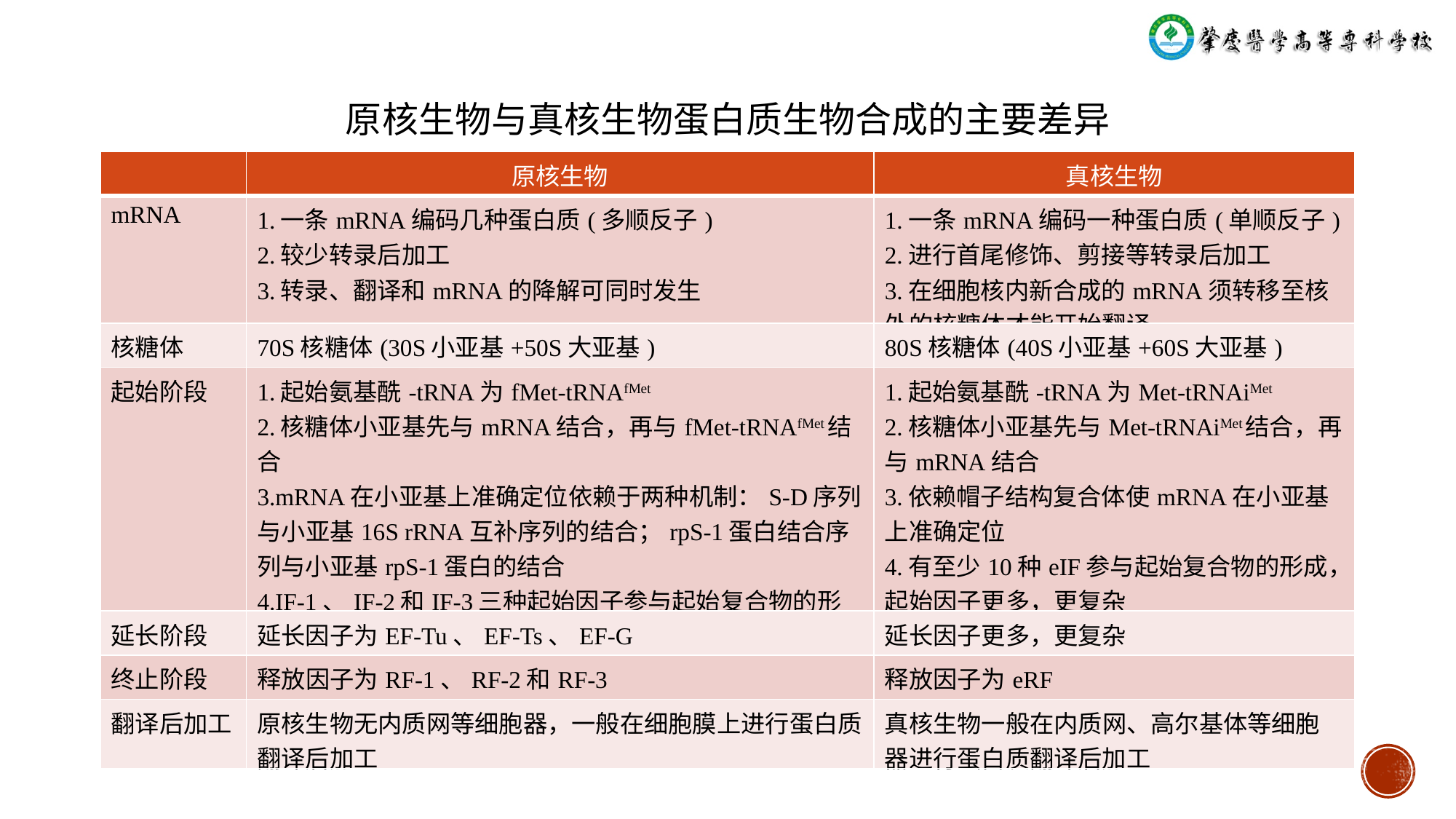

原核生物与真核生物蛋白质生物合成的主要差异
|  | 原核生物 | 真核生物 |
| --- | --- | --- |
| mRNA | 1.一条mRNA编码几种蛋白质(多顺反子) 2.较少转录后加工 3.转录、翻译和mRNA的降解可同时发生 | 1.一条mRNA编码一种蛋白质(单顺反子) 2.进行首尾修饰、剪接等转录后加工 3.在细胞核内新合成的mRNA须转移至核外的核糖体才能开始翻译 |
| 核糖体 | 70S核糖体(30S小亚基+50S大亚基) | 80S核糖体(40S小亚基+60S大亚基) |
| 起始阶段 | 1.起始氨基酰-tRNA为fMet-tRNAfMet 2.核糖体小亚基先与mRNA结合，再与fMet-tRNAfMet结合 3.mRNA在小亚基上准确定位依赖于两种机制：S-D序列与小亚基16S rRNA互补序列的结合；rpS-1蛋白结合序列与小亚基rpS-1蛋白的结合 4.IF-1、IF-2和IF-3三种起始因子参与起始复合物的形成 | 1.起始氨基酰-tRNA为Met-tRNAiMet 2.核糖体小亚基先与Met-tRNAiMet结合，再与mRNA结合 3.依赖帽子结构复合体使mRNA在小亚基上准确定位 4.有至少10种eIF参与起始复合物的形成，起始因子更多，更复杂 |
| 延长阶段 | 延长因子为EF-Tu、EF-Ts、EF-G | 延长因子更多，更复杂 |
| 终止阶段 | 释放因子为RF-1、RF-2和RF-3 | 释放因子为eRF |
| 翻译后加工 | 原核生物无内质网等细胞器，一般在细胞膜上进行蛋白质翻译后加工 | 真核生物一般在内质网、高尔基体等细胞器进行蛋白质翻译后加工 |